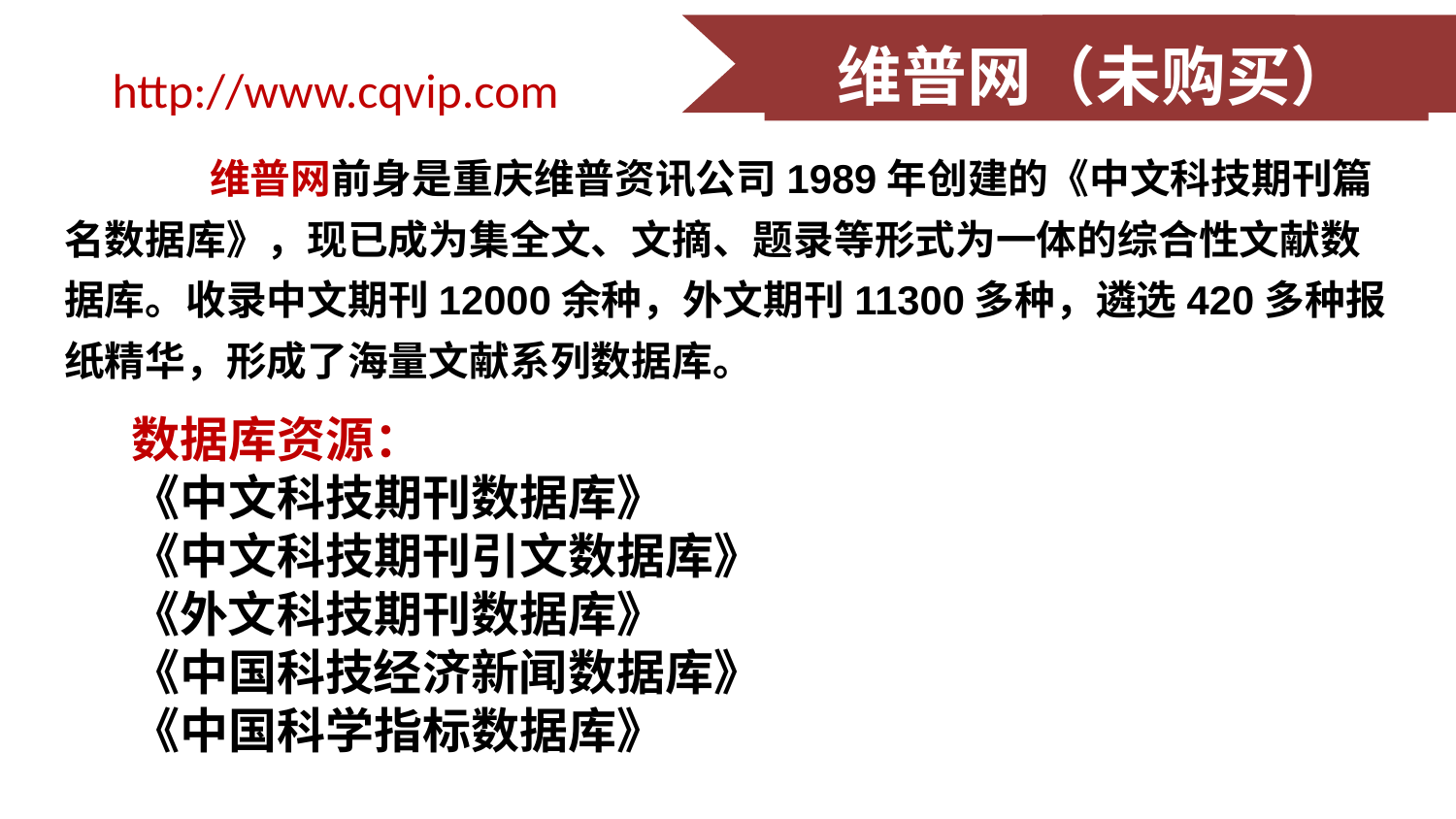

维普网（未购买）

http://www.cqvip.com
	维普网前身是重庆维普资讯公司1989年创建的《中文科技期刊篇名数据库》，现已成为集全文、文摘、题录等形式为一体的综合性文献数据库。收录中文期刊12000余种，外文期刊11300多种，遴选420多种报纸精华，形成了海量文献系列数据库。
数据库资源：
《中文科技期刊数据库》
《中文科技期刊引文数据库》
《外文科技期刊数据库》
《中国科技经济新闻数据库》
《中国科学指标数据库》